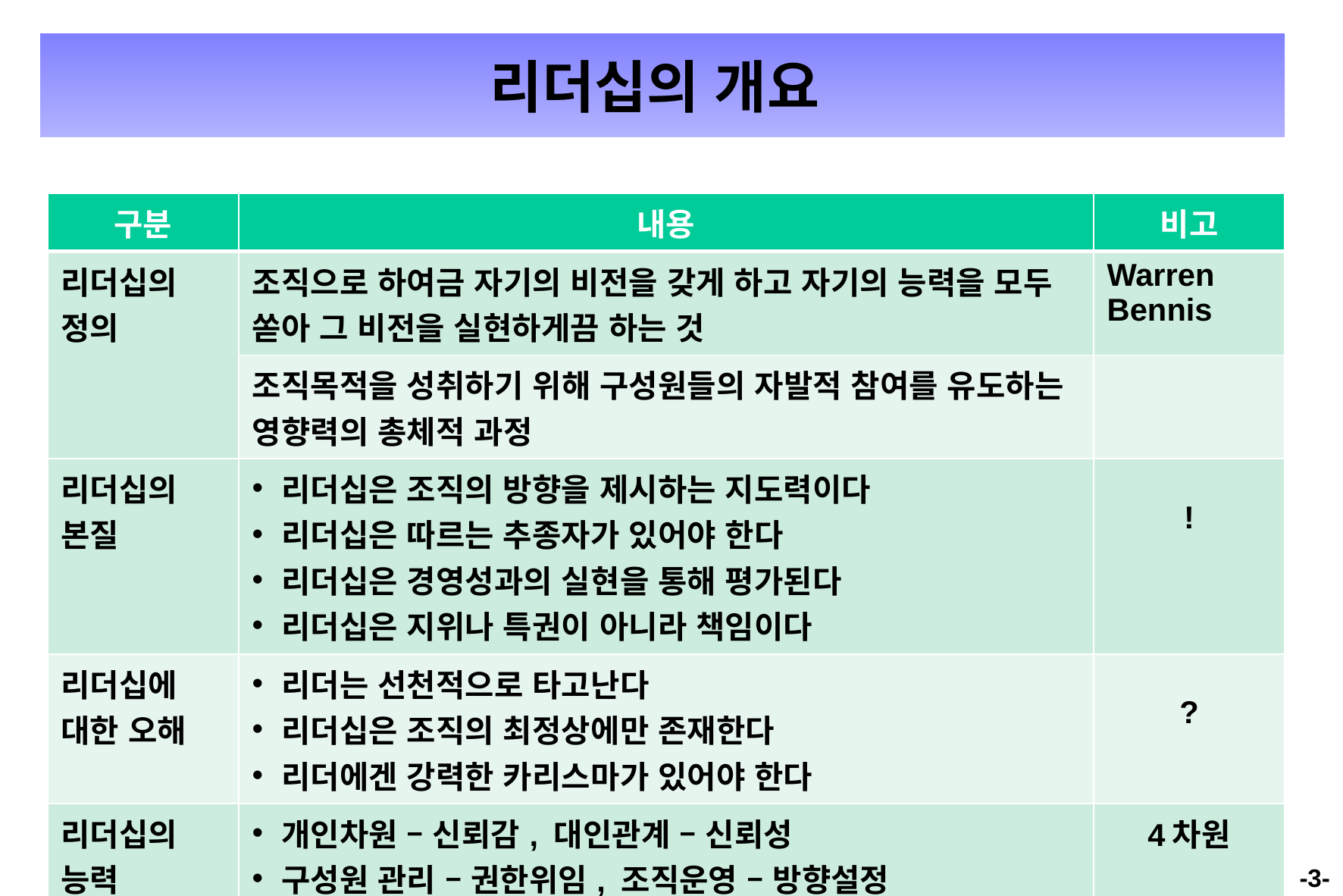

리더십의 개요
리더십의 개요
| 구분 | 내용 | 비고 |
| --- | --- | --- |
| 리더십의 정의 | 조직으로 하여금 자기의 비전을 갖게 하고 자기의 능력을 모두 쏟아 그 비전을 실현하게끔 하는 것 | Warren Bennis |
|  | 조직목적을 성취하기 위해 구성원들의 자발적 참여를 유도하는 영향력의 총체적 과정 |  |
| 리더십의 본질 | 리더십은 조직의 방향을 제시하는 지도력이다 리더십은 따르는 추종자가 있어야 한다 리더십은 경영성과의 실현을 통해 평가된다 리더십은 지위나 특권이 아니라 책임이다 | ! |
| 리더십에 대한 오해 | 리더는 선천적으로 타고난다 리더십은 조직의 최정상에만 존재한다 리더에겐 강력한 카리스마가 있어야 한다 | ? |
| 리더십의 능력 | 개인차원 – 신뢰감, 대인관계 – 신뢰성 구성원 관리 – 권한위임, 조직운영 – 방향설정 | 4차원 |
-3-